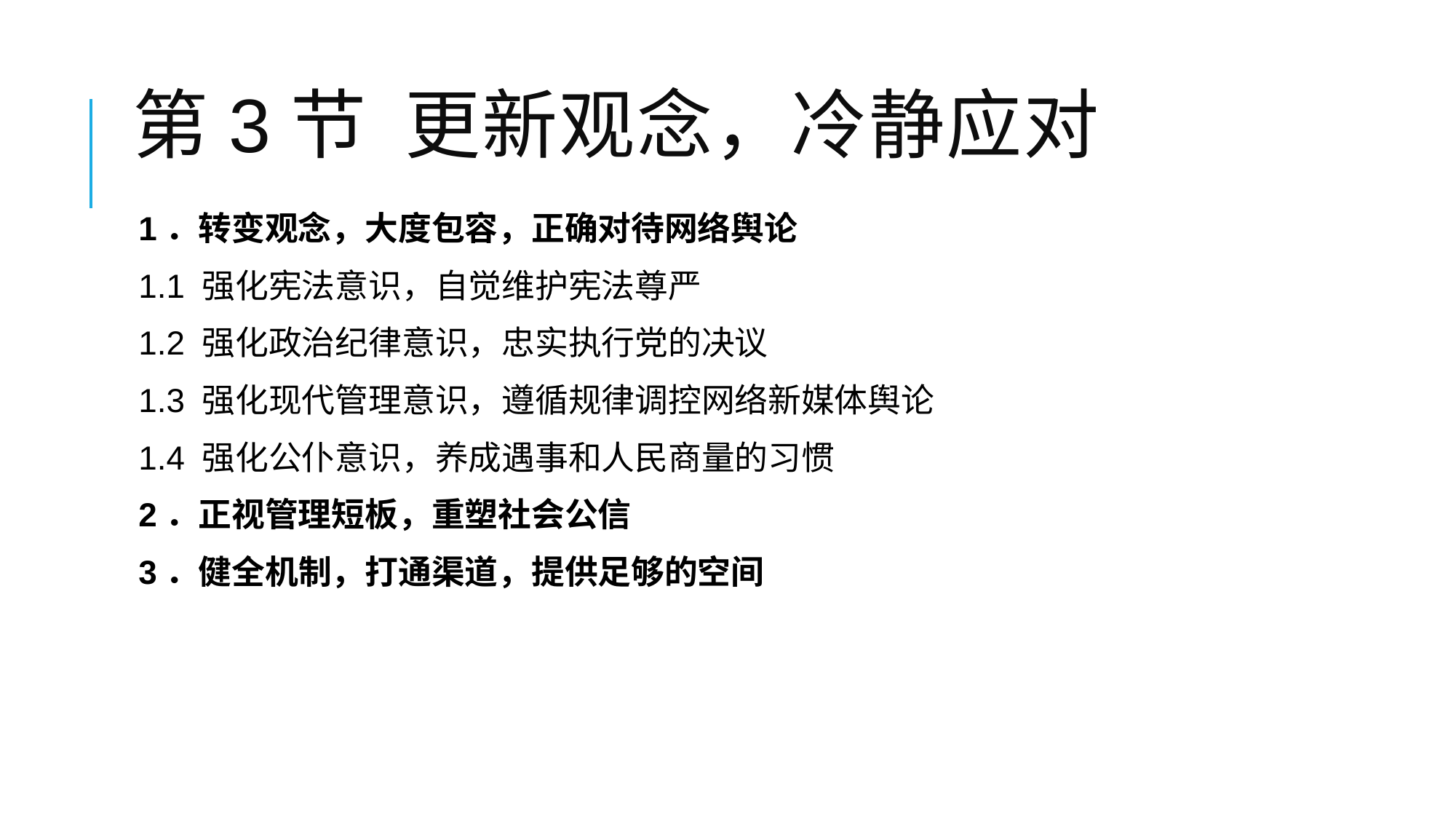

# 第3节  更新观念，冷静应对
1．转变观念，大度包容，正确对待网络舆论
1.1 强化宪法意识，自觉维护宪法尊严
1.2 强化政治纪律意识，忠实执行党的决议
1.3 强化现代管理意识，遵循规律调控网络新媒体舆论
1.4 强化公仆意识，养成遇事和人民商量的习惯
2．正视管理短板，重塑社会公信
3．健全机制，打通渠道，提供足够的空间